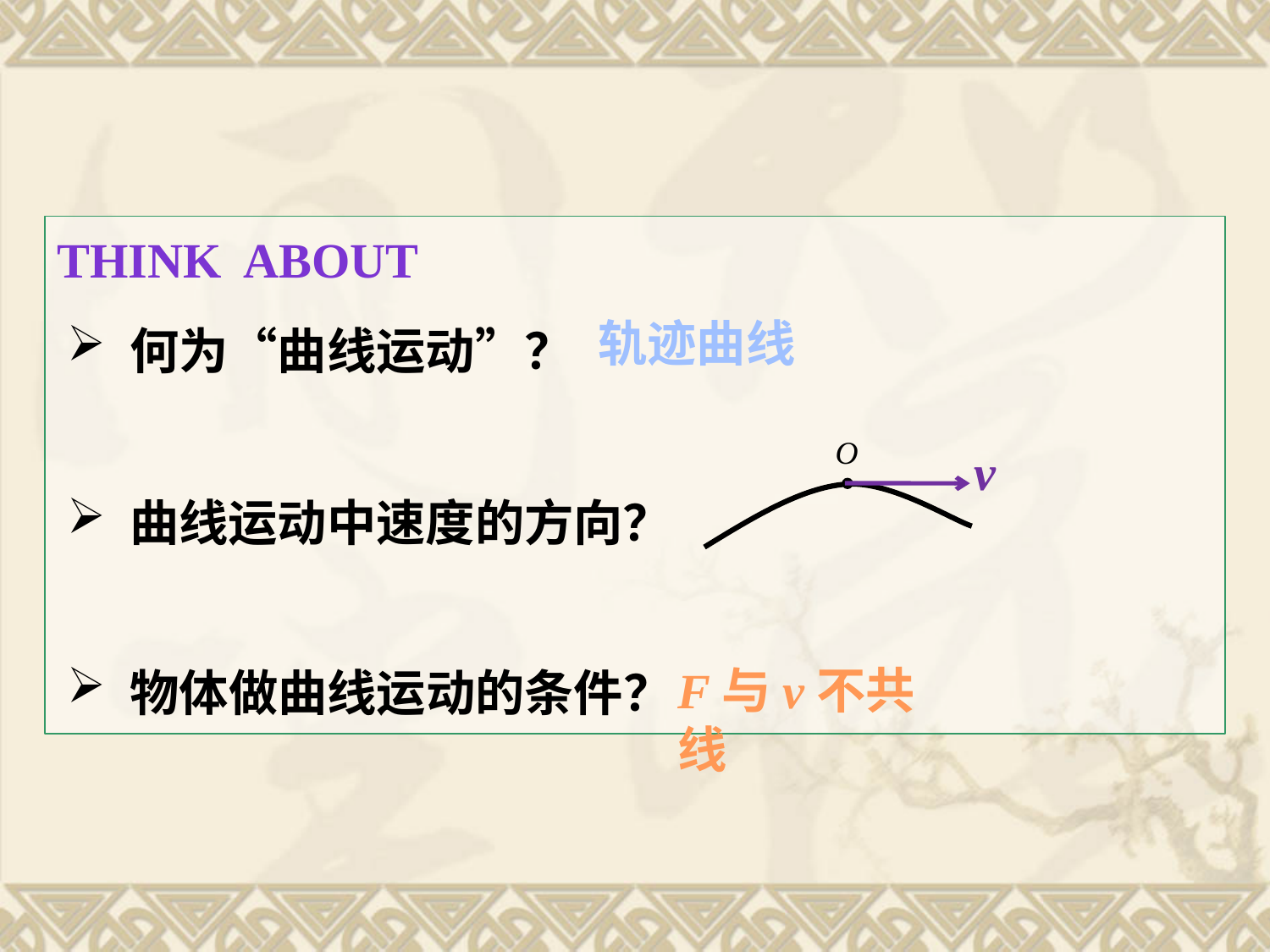

Think  about
轨迹曲线
 何为“曲线运动”？
O

v

 曲线运动中速度的方向？
F与v不共线
 物体做曲线运动的条件？